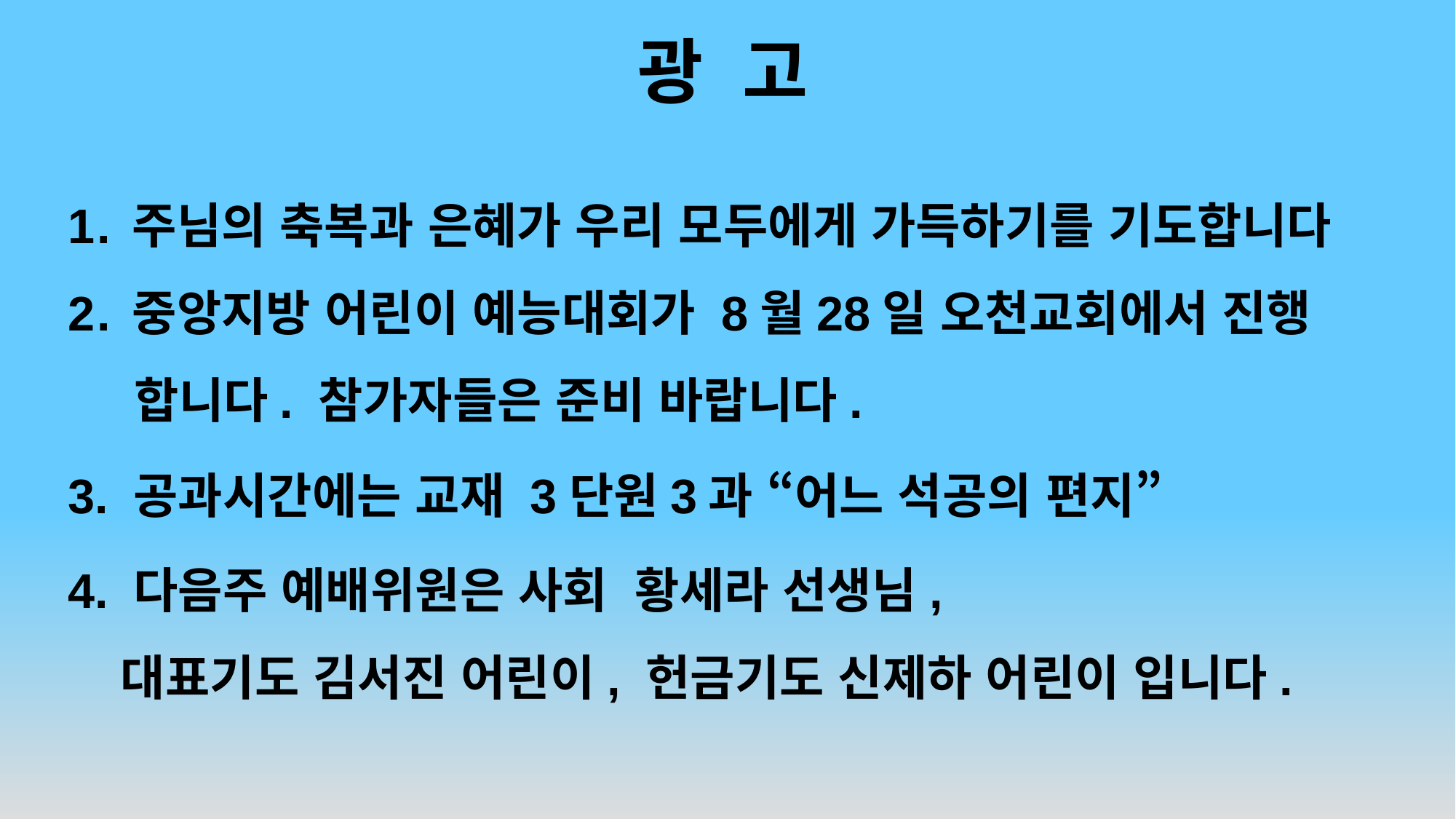

# 광  고
주님의 축복과 은혜가 우리 모두에게 가득하기를 기도합니다
중앙지방 어린이 예능대회가 8월28일 오천교회에서 진행
    합니다. 참가자들은 준비 바랍니다.
3. 공과시간에는 교재 3단원3과 “어느 석공의 편지”
4. 다음주 예배위원은 사회  황세라 선생님,
   대표기도 김서진 어린이, 헌금기도 신제하 어린이 입니다.